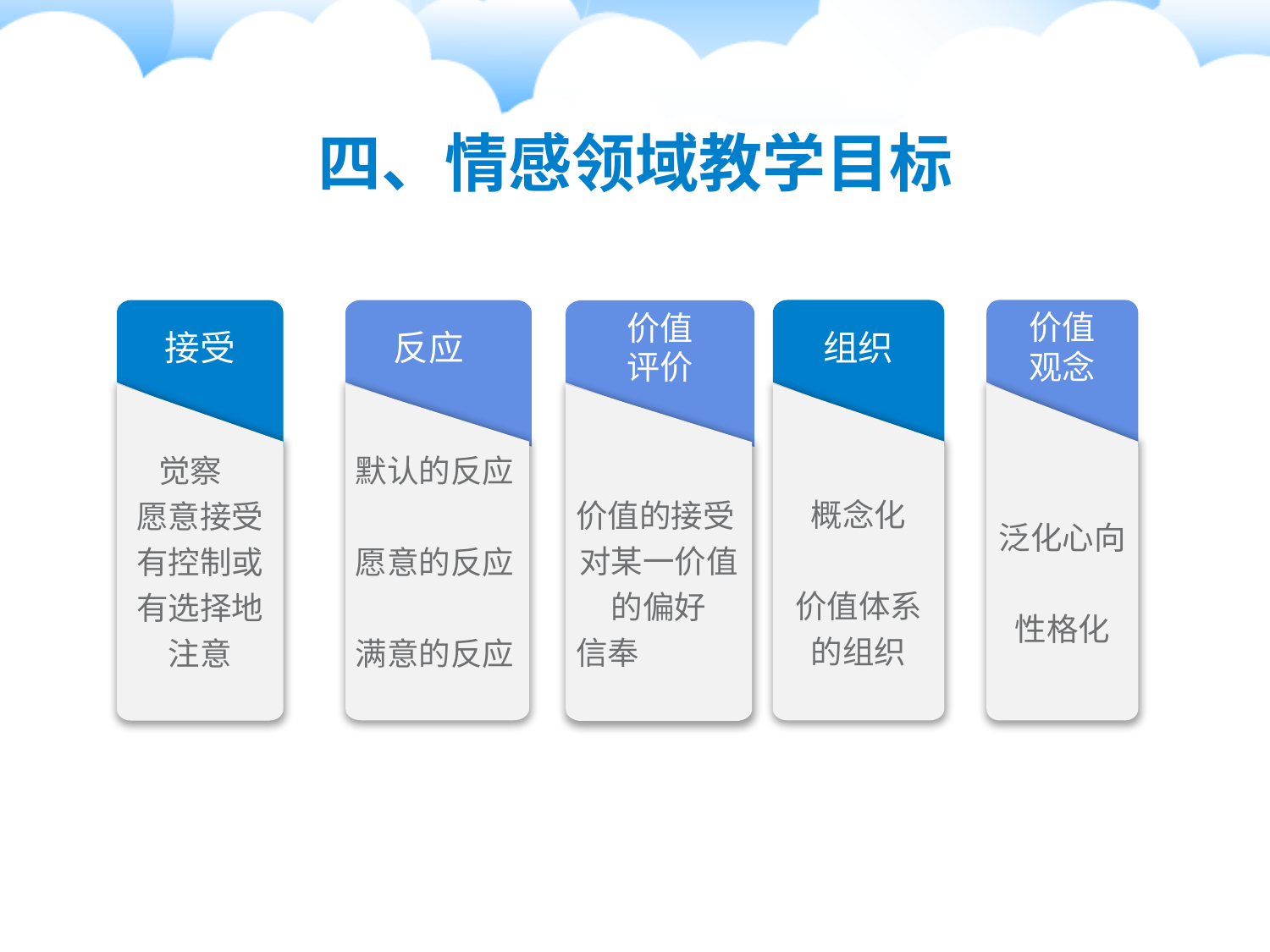

四、情感领域教学目标
组织
概念化

价值体系的组织
价值
观念
泛化心向

性格化
　反应
默认的反应

愿意的反应

满意的反应

接受
　觉察
愿意接受
有控制或有选择地注意

价值
评价
价值的接受
对某一价值的偏好
信奉